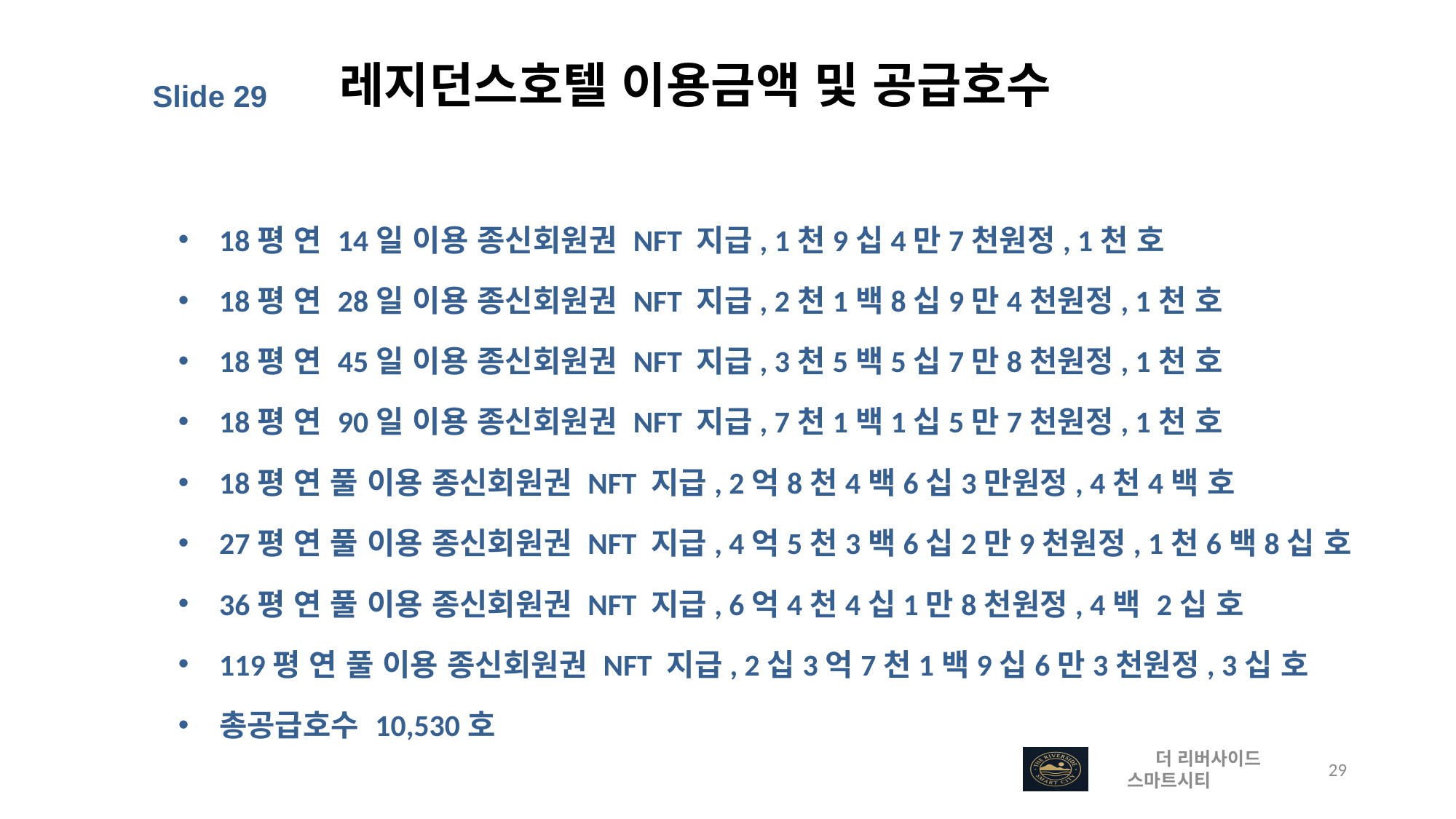

레지던스호텔 이용금액 및 공급호수
Slide 29
18평 연 14일 이용 종신회원권 NFT 지급, 1천9십4만7천원정, 1천 호
18평 연 28일 이용 종신회원권 NFT 지급, 2천1백8십9만4천원정, 1천 호
18평 연 45일 이용 종신회원권 NFT 지급, 3천5백5십7만8천원정, 1천 호
18평 연 90일 이용 종신회원권 NFT 지급, 7천1백1십5만7천원정, 1천 호
18평 연 풀 이용 종신회원권 NFT 지급, 2억8천4백6십3만원정, 4천4백 호
27평 연 풀 이용 종신회원권 NFT 지급, 4억5천3백6십2만9천원정, 1천6백8십 호
36평 연 풀 이용 종신회원권 NFT 지급, 6억4천4십1만8천원정, 4백 2십 호
119평 연 풀 이용 종신회원권 NFT 지급, 2십3억7천1백9십6만3천원정, 3십 호
총공급호수 10,530호

             더 리버사이드 스마트시티
  29